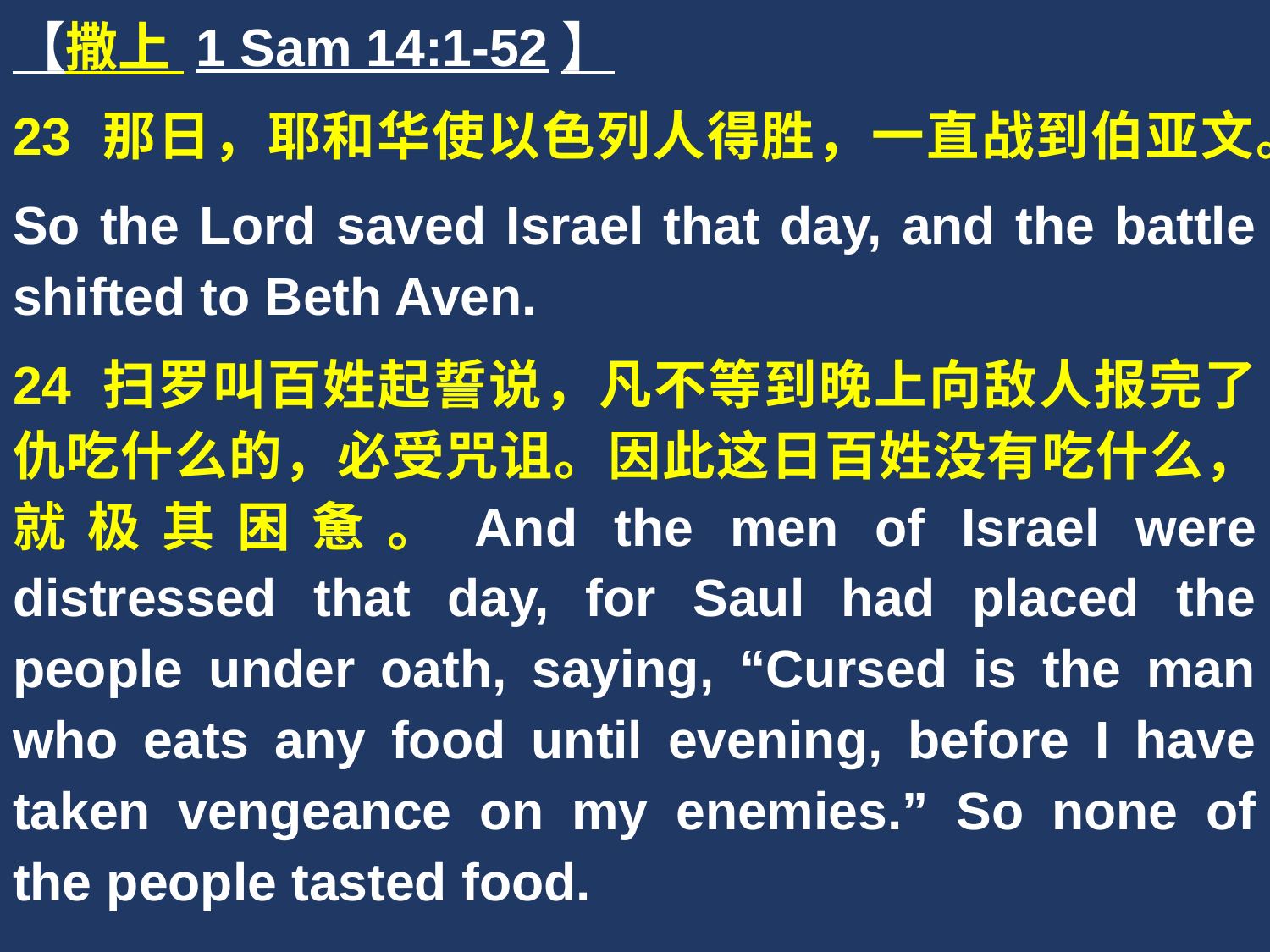

【撒上 1 Sam 14:1-52】
23 那日，耶和华使以色列人得胜，一直战到伯亚文。
So the Lord saved Israel that day, and the battle shifted to Beth Aven.
24 扫罗叫百姓起誓说，凡不等到晚上向敌人报完了仇吃什么的，必受咒诅。因此这日百姓没有吃什么，就极其困惫。And the men of Israel were distressed that day, for Saul had placed the people under oath, saying, “Cursed is the man who eats any food until evening, before I have taken vengeance on my enemies.” So none of the people tasted food.